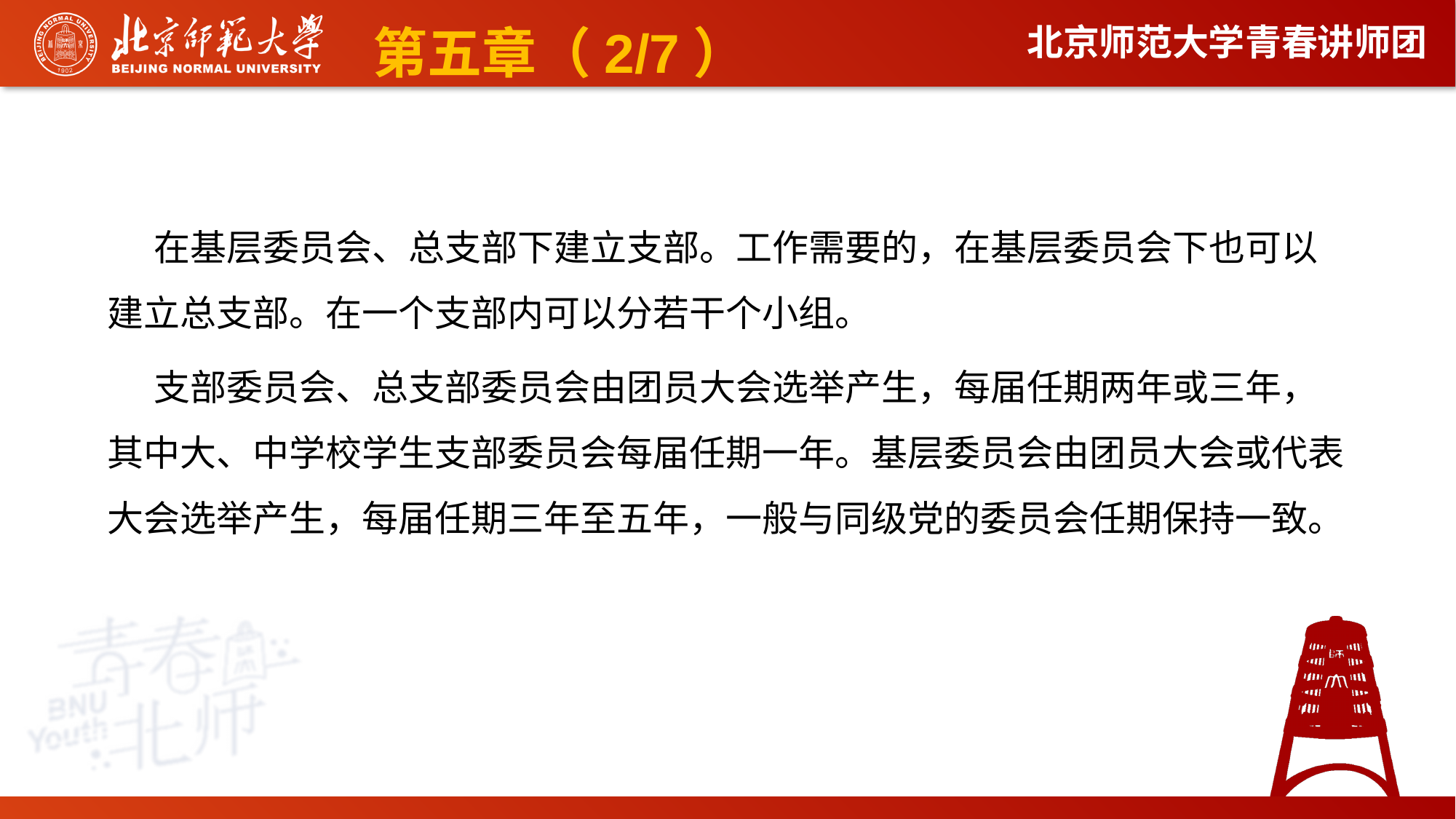

第五章（2/7）

在基层委员会、总支部下建立支部。工作需要的，在基层委员会下也可以建立总支部。在一个支部内可以分若干个小组。
支部委员会、总支部委员会由团员大会选举产生，每届任期两年或三年，其中大、中学校学生支部委员会每届任期一年。基层委员会由团员大会或代表大会选举产生，每届任期三年至五年，一般与同级党的委员会任期保持一致。